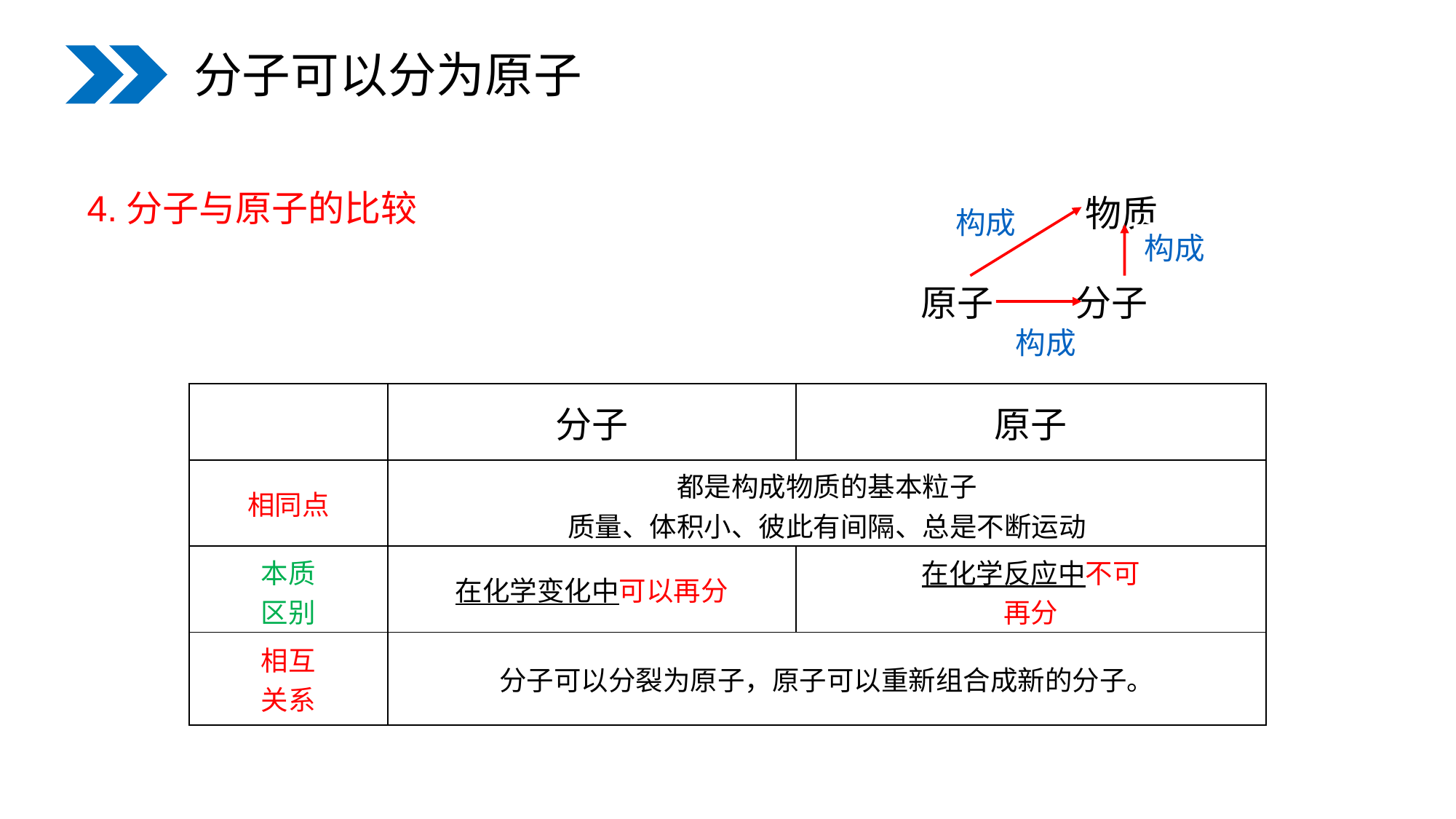

分子可以分为原子
              物质

原子          分子
4.分子与原子的比较
构成

构成

构成
|  | 分子 | 原子 |
| --- | --- | --- |
| 相同点 | 都是构成物质的基本粒子 质量、体积小、彼此有间隔、总是不断运动 |  |
| 本质 区别 | 在化学变化中可以再分 | 在化学反应中不可 再分 |
| 相互 关系 | 分子可以分裂为原子，原子可以重新组合成新的分子。 |  |